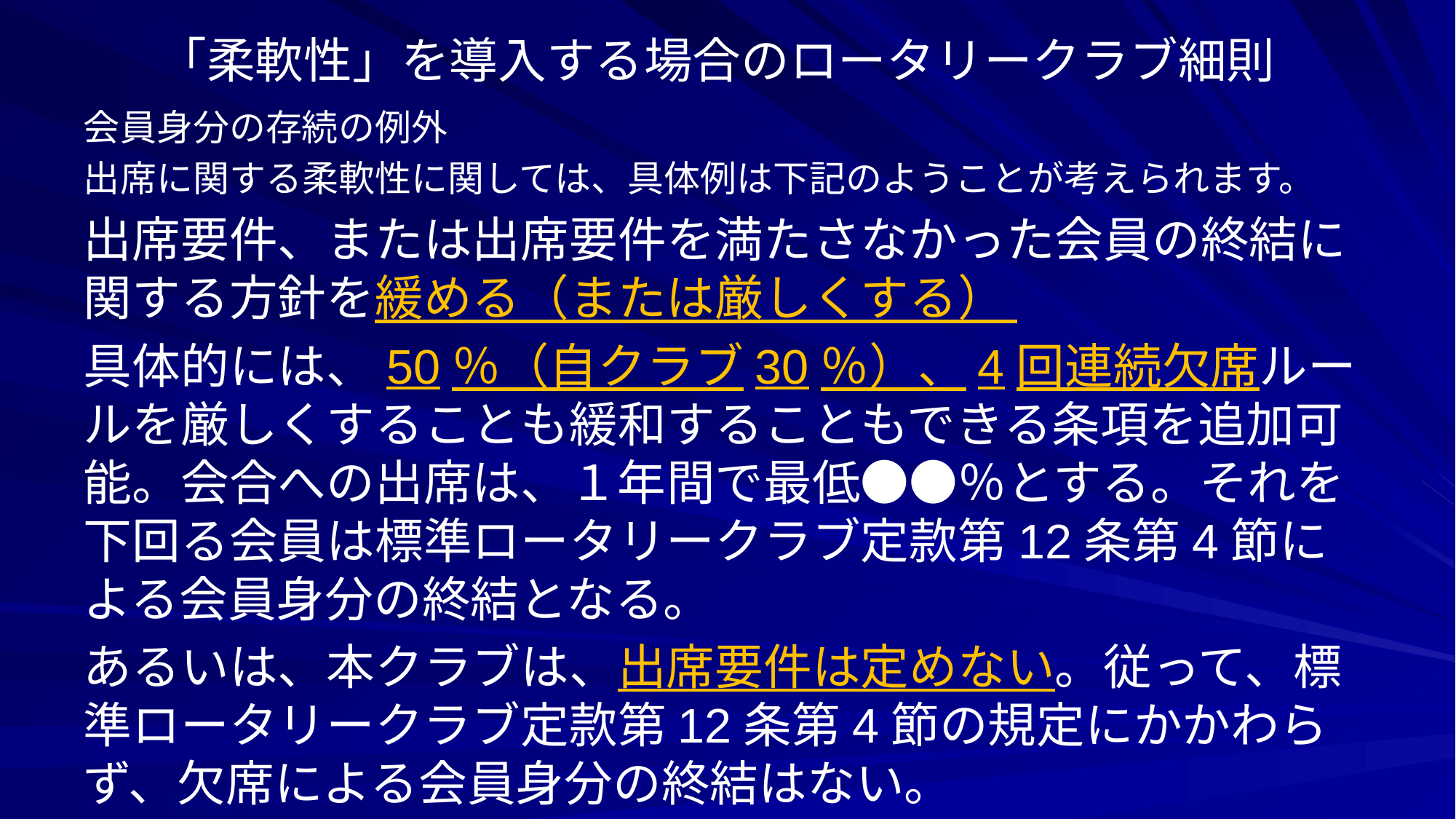

# 「柔軟性」を導入する場合のロータリークラブ細則
会員身分の存続の例外
出席に関する柔軟性に関しては、具体例は下記のようことが考えられます。
出席要件、または出席要件を満たさなかった会員の終結に関する方針を緩める（または厳しくする）
具体的には、50％（自クラブ30％）、4回連続欠席ルールを厳しくすることも緩和することもできる条項を追加可能。会合への出席は、１年間で最低●●％とする。それを下回る会員は標準ロータリークラブ定款第12条第4節による会員身分の終結となる。
あるいは、本クラブは、出席要件は定めない。従って、標準ロータリークラブ定款第12条第4節の規定にかかわらず、欠席による会員身分の終結はない。